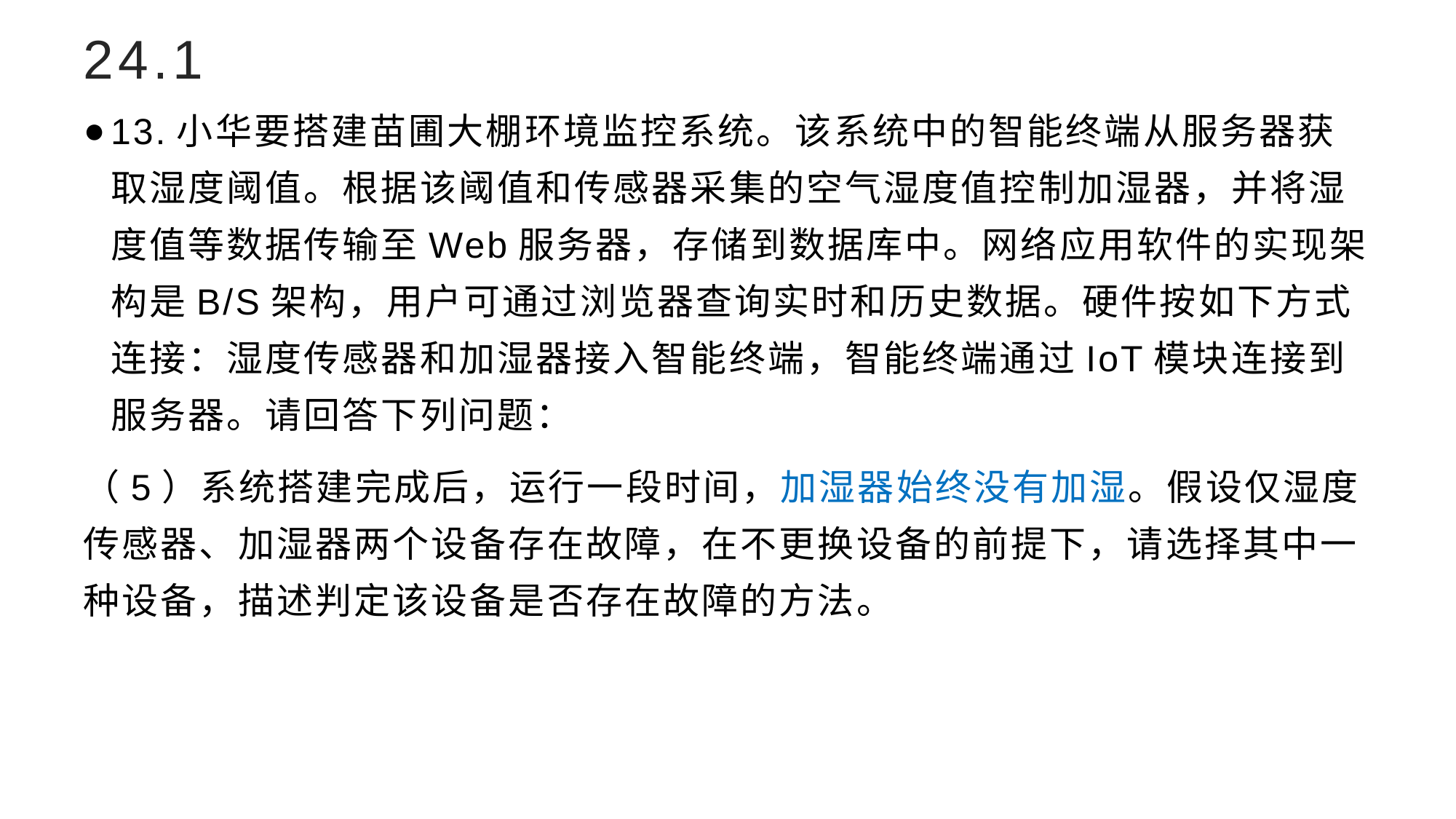

# 24.1
13.小华要搭建苗圃大棚环境监控系统。该系统中的智能终端从服务器获取湿度阈值。根据该阈值和传感器采集的空气湿度值控制加湿器，并将湿度值等数据传输至Web服务器，存储到数据库中。网络应用软件的实现架构是B/S架构，用户可通过浏览器查询实时和历史数据。硬件按如下方式连接：湿度传感器和加湿器接入智能终端，智能终端通过IoT模块连接到服务器。请回答下列问题：
（5）系统搭建完成后，运行一段时间，加湿器始终没有加湿。假设仅湿度传感器、加湿器两个设备存在故障，在不更换设备的前提下，请选择其中一种设备，描述判定该设备是否存在故障的方法。